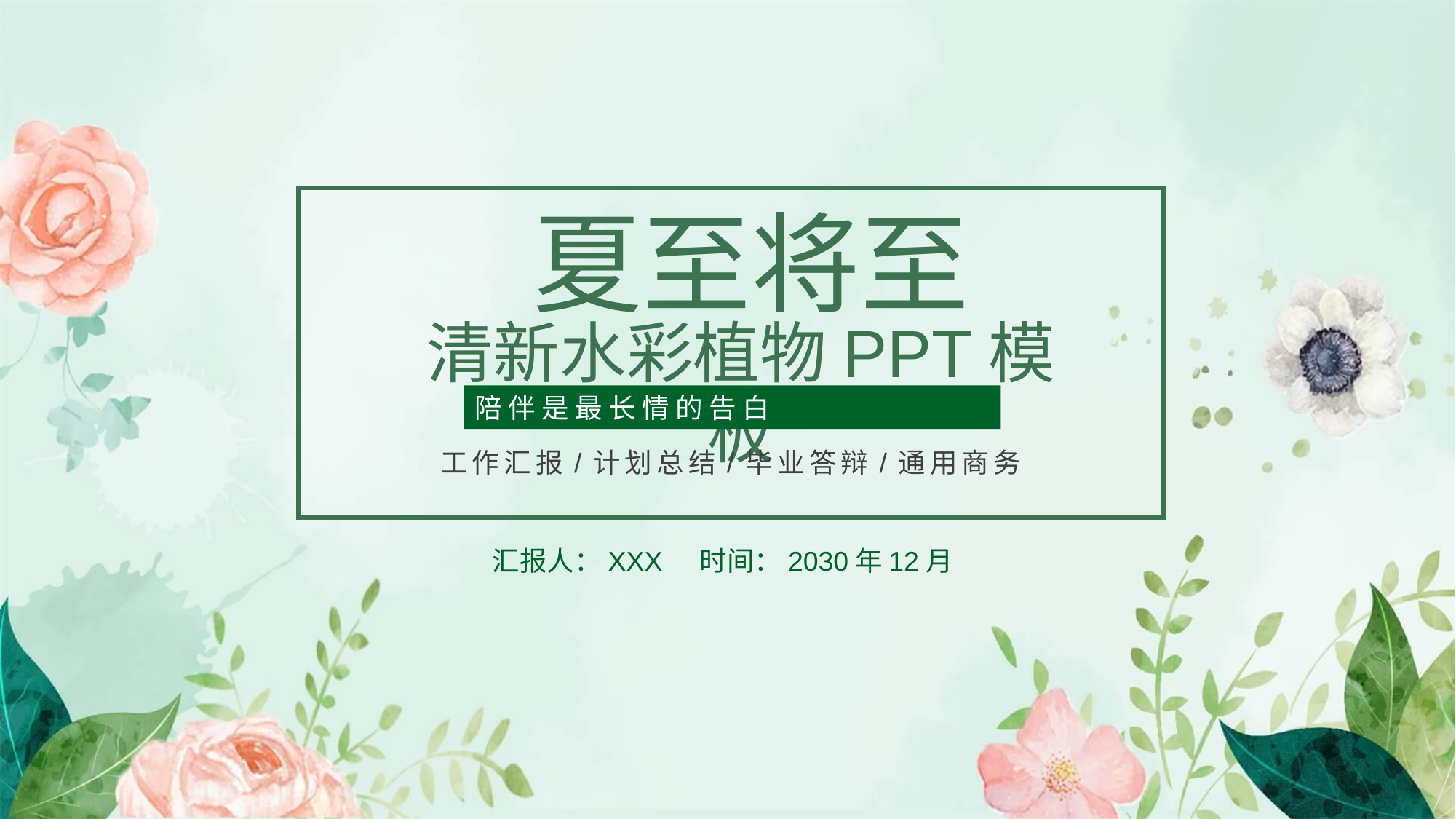

夏至将至
清新水彩植物PPT模板
陪 伴 是 最 长 情 的 告 白
工作汇报/计划总结/毕业答辩/通用商务

汇报人：XXX    时间：2030年12月